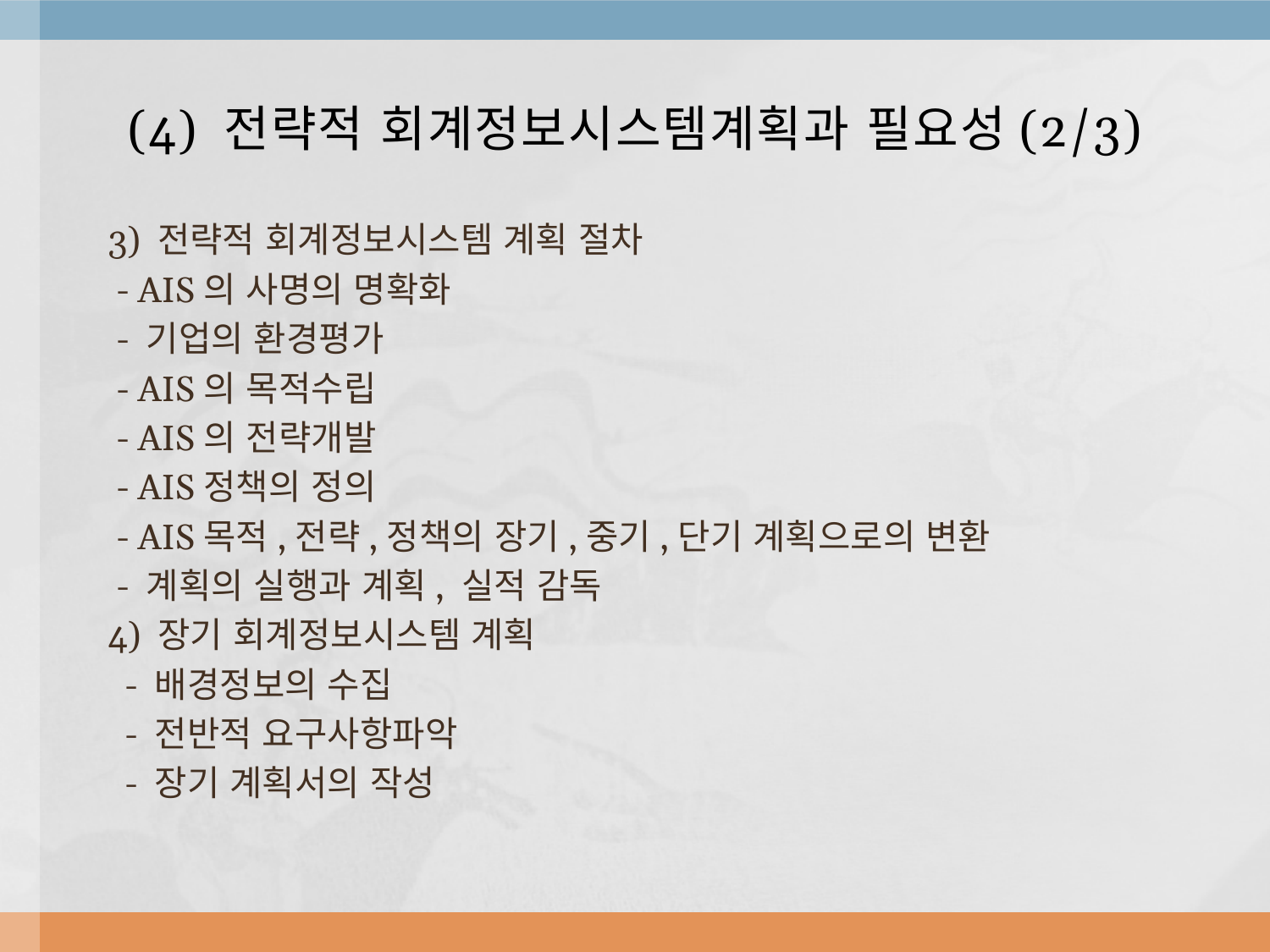

# (4) 전략적 회계정보시스템계획과 필요성(2/3)
3) 전략적 회계정보시스템 계획 절차
 - AIS의 사명의 명확화
 - 기업의 환경평가
 - AIS의 목적수립
 - AIS의 전략개발
 - AIS정책의 정의
 - AIS목적,전략,정책의 장기,중기,단기 계획으로의 변환
 - 계획의 실행과 계획, 실적 감독
4) 장기 회계정보시스템 계획
  - 배경정보의 수집
  - 전반적 요구사항파악
  - 장기 계획서의 작성